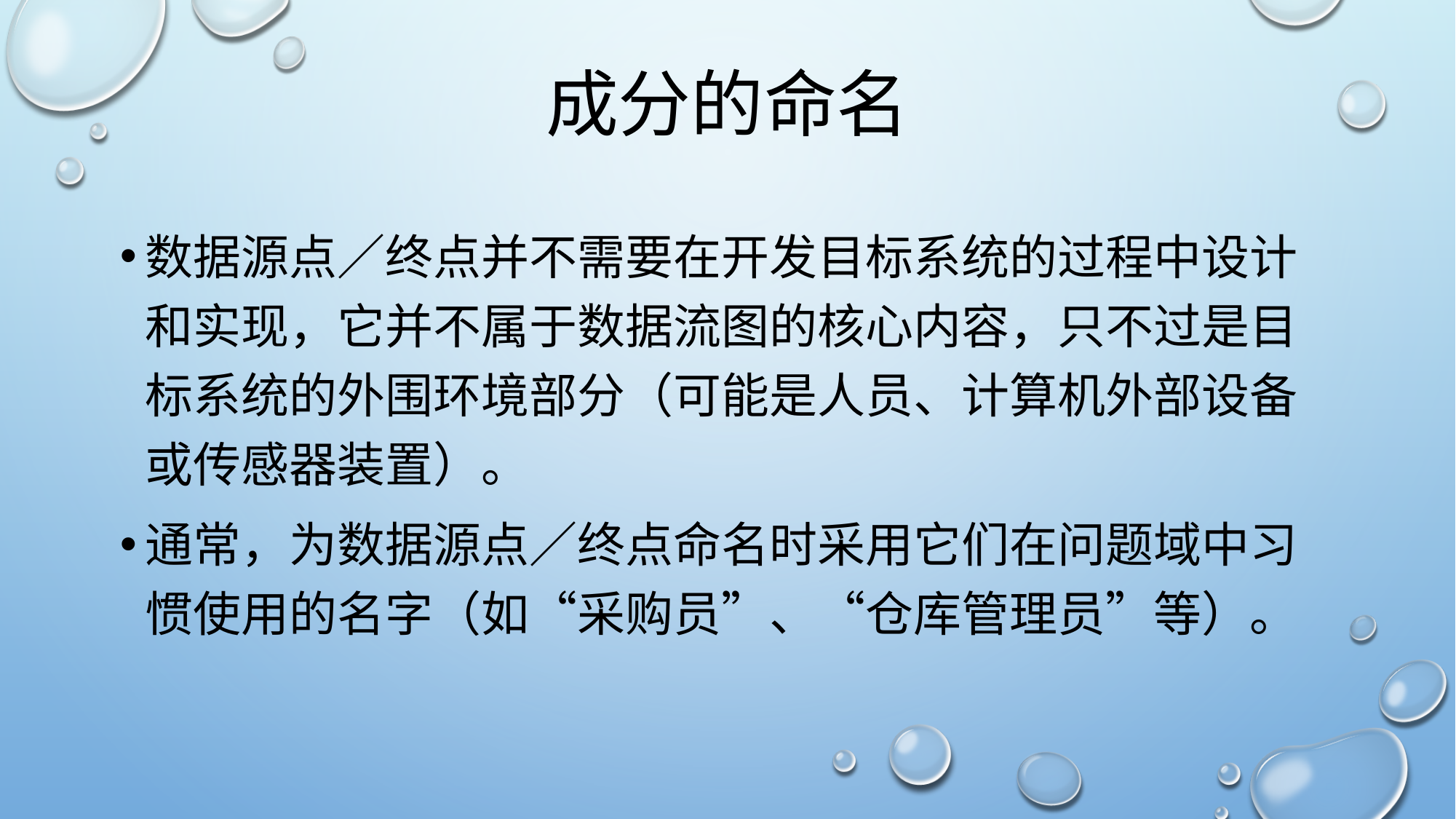

# 成分的命名
数据源点／终点并不需要在开发目标系统的过程中设计和实现，它并不属于数据流图的核心内容，只不过是目标系统的外围环境部分（可能是人员、计算机外部设备或传感器装置）。
通常，为数据源点／终点命名时采用它们在问题域中习惯使用的名字（如“采购员”、“仓库管理员”等）。